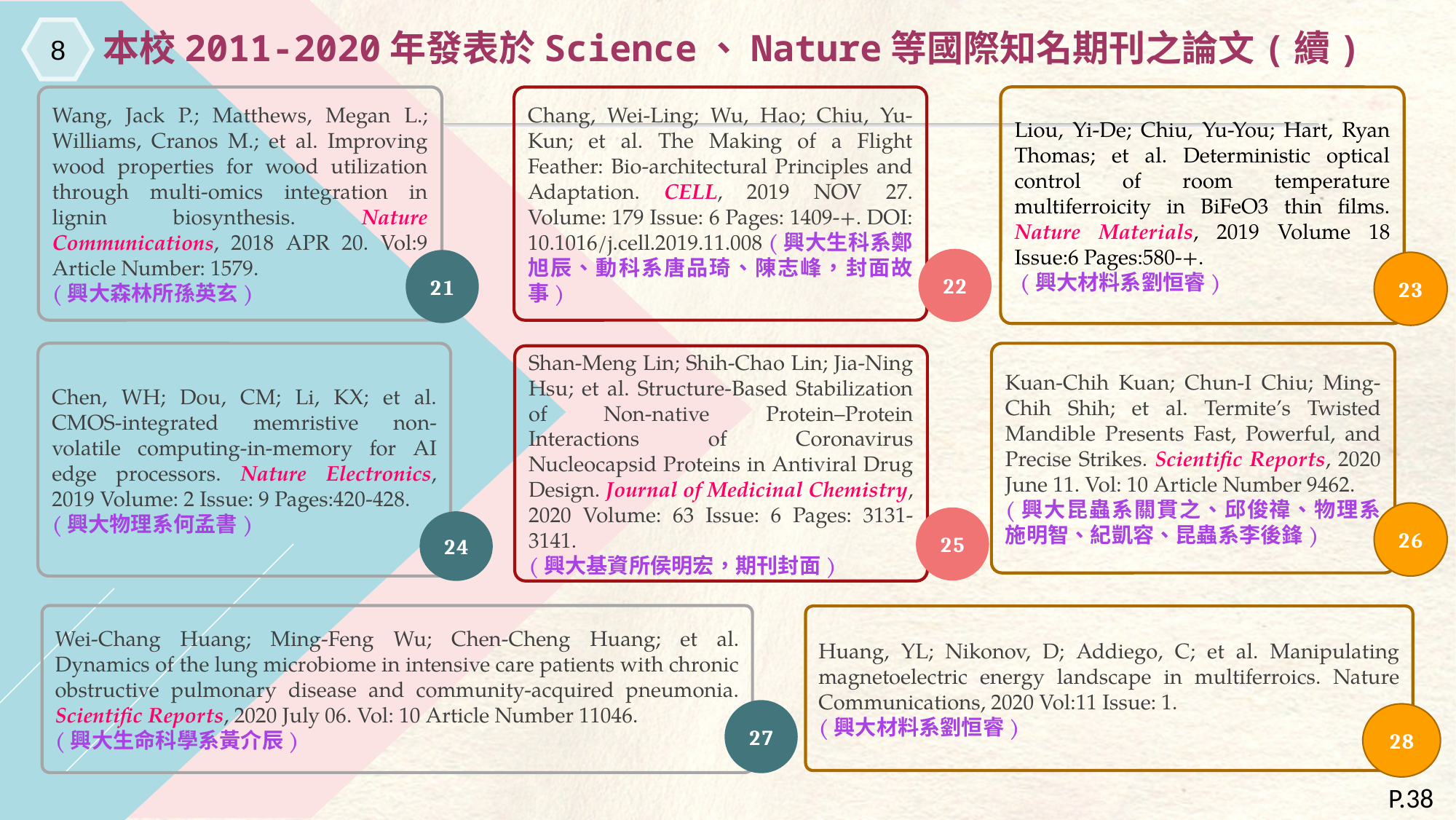

8
本校2011-2020年發表於Science、Nature等國際知名期刊之論文(續)
Wang, Jack P.; Matthews, Megan L.; Williams, Cranos M.; et al. Improving wood properties for wood utilization through multi-omics integration in lignin biosynthesis. Nature Communications, 2018 APR 20. Vol:9 Article Number: 1579.
(興大森林所孫英玄)
Chang, Wei-Ling; Wu, Hao; Chiu, Yu-Kun; et al. The Making of a Flight Feather: Bio-architectural Principles and Adaptation. CELL, 2019 NOV 27. Volume: 179 Issue: 6 Pages: 1409-+. DOI: 10.1016/j.cell.2019.11.008 (興大生科系鄭旭辰、動科系唐品琦、陳志峰，封面故事)
Liou, Yi-De; Chiu, Yu-You; Hart, Ryan Thomas; et al. Deterministic optical control of room temperature multiferroicity in BiFeO3 thin films. Nature Materials, 2019 Volume 18 Issue:6 Pages:580-+.
 (興大材料系劉恒睿)
23
22
21
Chen, WH; Dou, CM; Li, KX; et al. CMOS-integrated memristive non-volatile computing-in-memory for AI edge processors. Nature Electronics, 2019 Volume: 2 Issue: 9 Pages:420-428.
(興大物理系何孟書)
Kuan-Chih Kuan; Chun-I Chiu; Ming-Chih Shih; et al. Termite’s Twisted Mandible Presents Fast, Powerful, and Precise Strikes. Scientific Reports, 2020 June 11. Vol: 10 Article Number 9462.
(興大昆蟲系關貫之、邱俊禕、物理系施明智、紀凱容、昆蟲系李後鋒)
26
Shan-Meng Lin; Shih-Chao Lin; Jia-Ning Hsu; et al. Structure-Based Stabilization of Non-native Protein–Protein Interactions of Coronavirus Nucleocapsid Proteins in Antiviral Drug Design. Journal of Medicinal Chemistry, 2020 Volume: 63 Issue: 6 Pages: 3131-3141.
(興大基資所侯明宏，期刊封面)
25
24
Wei-Chang Huang; Ming-Feng Wu; Chen-Cheng Huang; et al. Dynamics of the lung microbiome in intensive care patients with chronic obstructive pulmonary disease and community-acquired pneumonia. Scientific Reports, 2020 July 06. Vol: 10 Article Number 11046.
(興大生命科學系黃介辰)
Huang, YL; Nikonov, D; Addiego, C; et al. Manipulating magnetoelectric energy landscape in multiferroics. Nature Communications, 2020 Vol:11 Issue: 1.
(興大材料系劉恒睿)
28
27